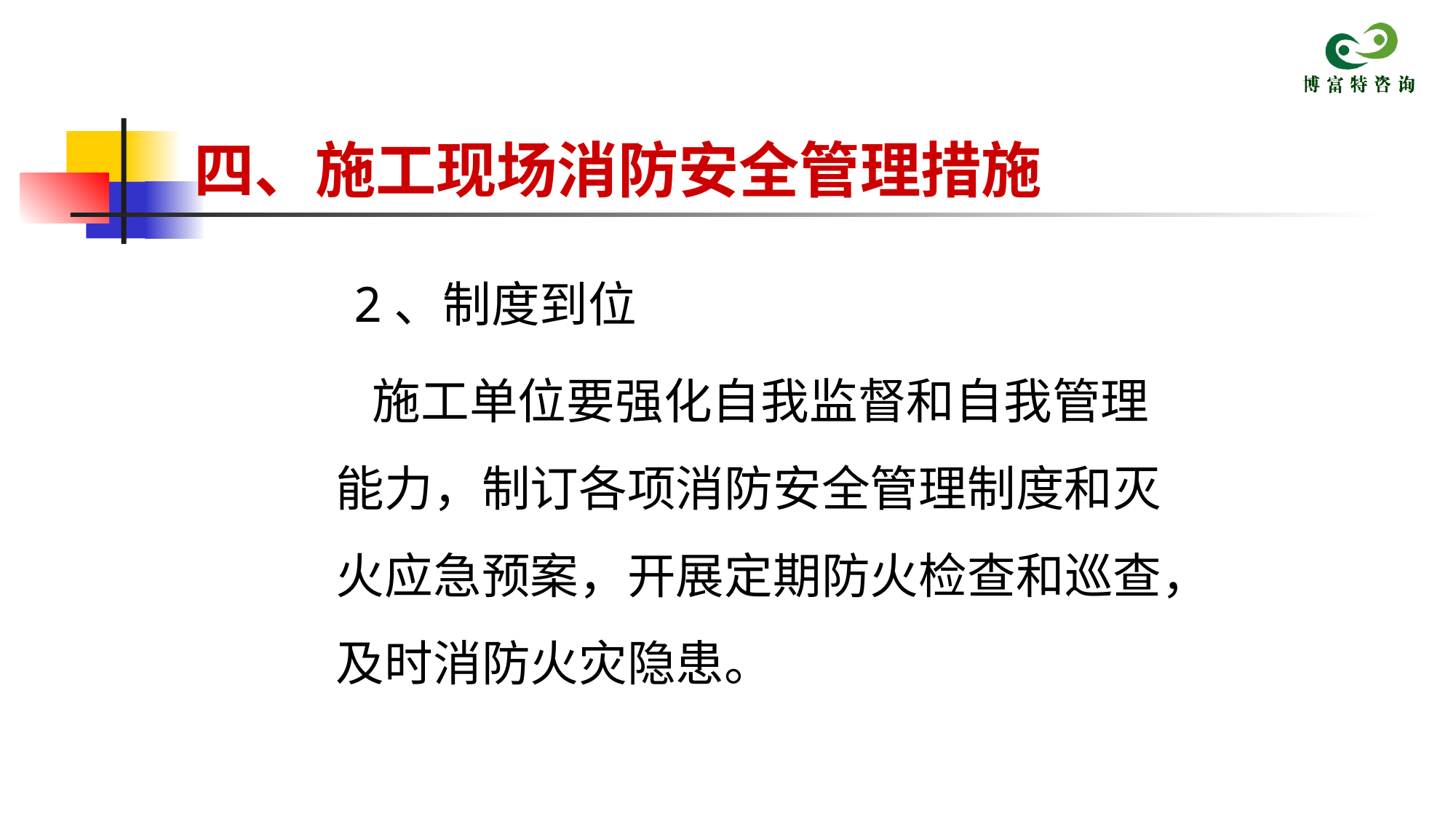

# 四、施工现场消防安全管理措施
  2、制度到位
      施工单位要强化自我监督和自我管理能力，制订各项消防安全管理制度和灭火应急预案，开展定期防火检查和巡查，及时消防火灾隐患。